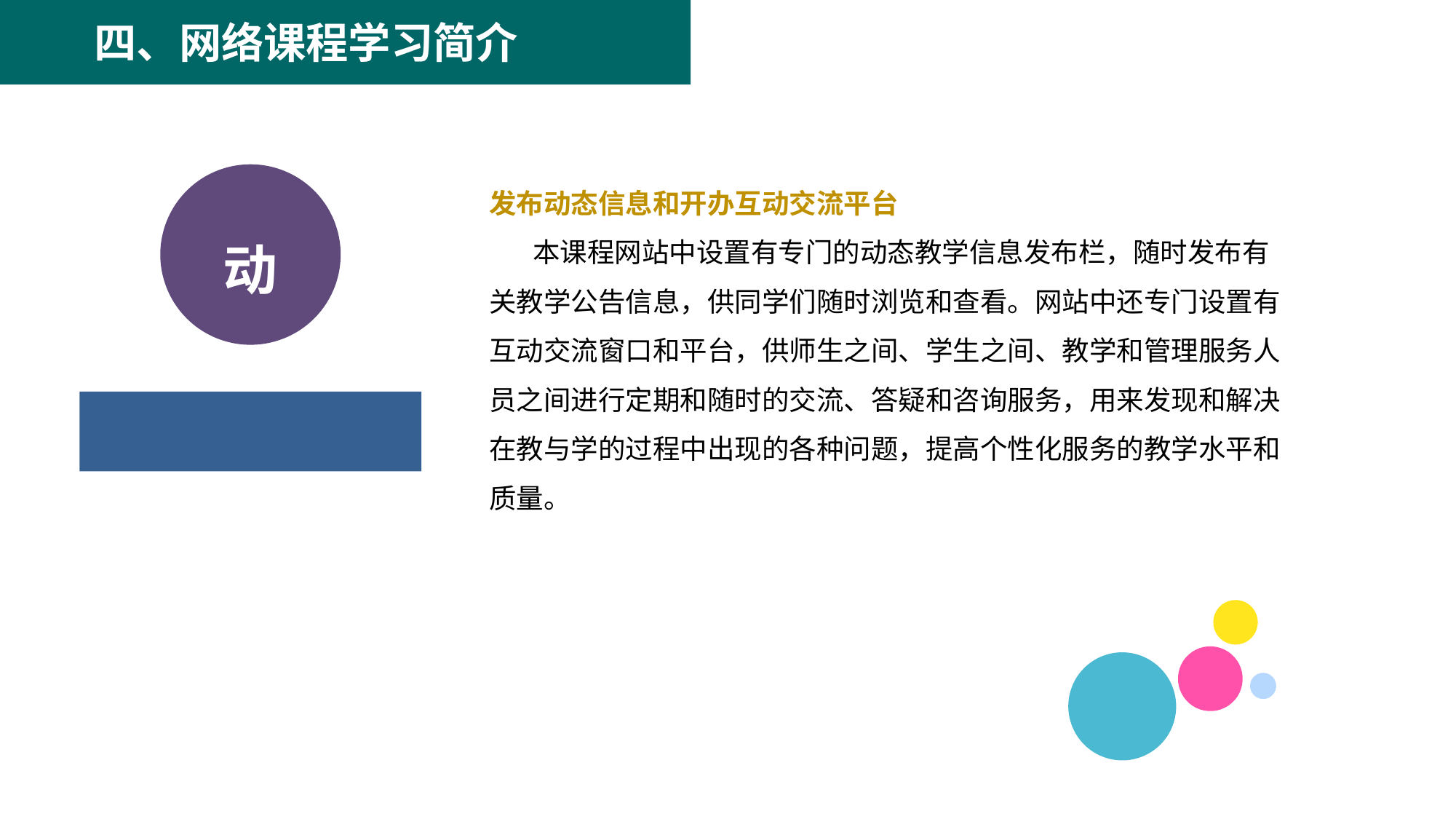

四、网络课程学习简介

发布动态信息和开办互动交流平台
      本课程网站中设置有专门的动态教学信息发布栏，随时发布有关教学公告信息，供同学们随时浏览和查看。网站中还专门设置有互动交流窗口和平台，供师生之间、学生之间、教学和管理服务人员之间进行定期和随时的交流、答疑和咨询服务，用来发现和解决在教与学的过程中出现的各种问题，提高个性化服务的教学水平和质量。
动
讲